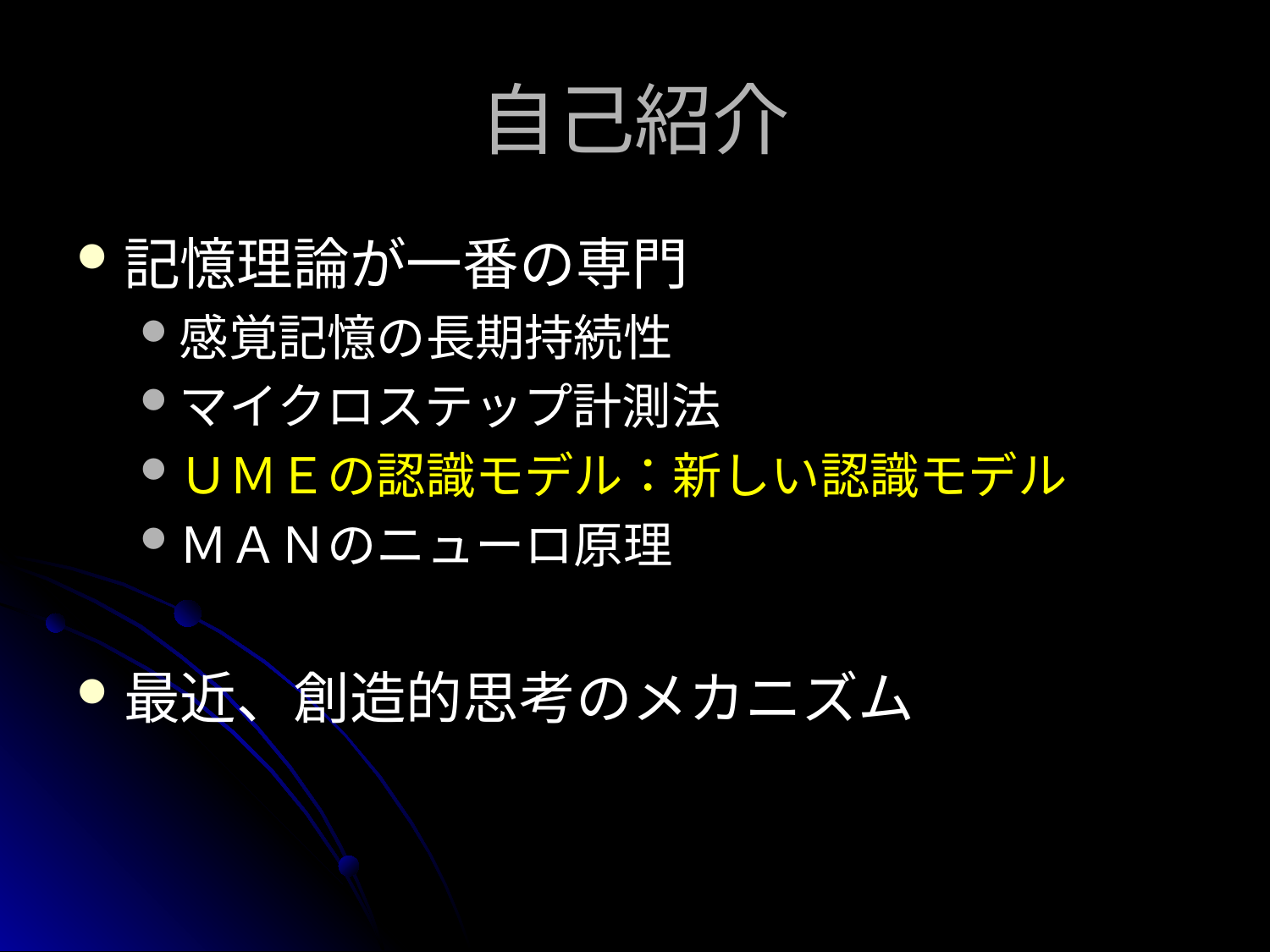

# 自己紹介
記憶理論が一番の専門
感覚記憶の長期持続性
マイクロステップ計測法
ＵＭＥの認識モデル：新しい認識モデル
ＭＡＮのニューロ原理

最近、創造的思考のメカニズム